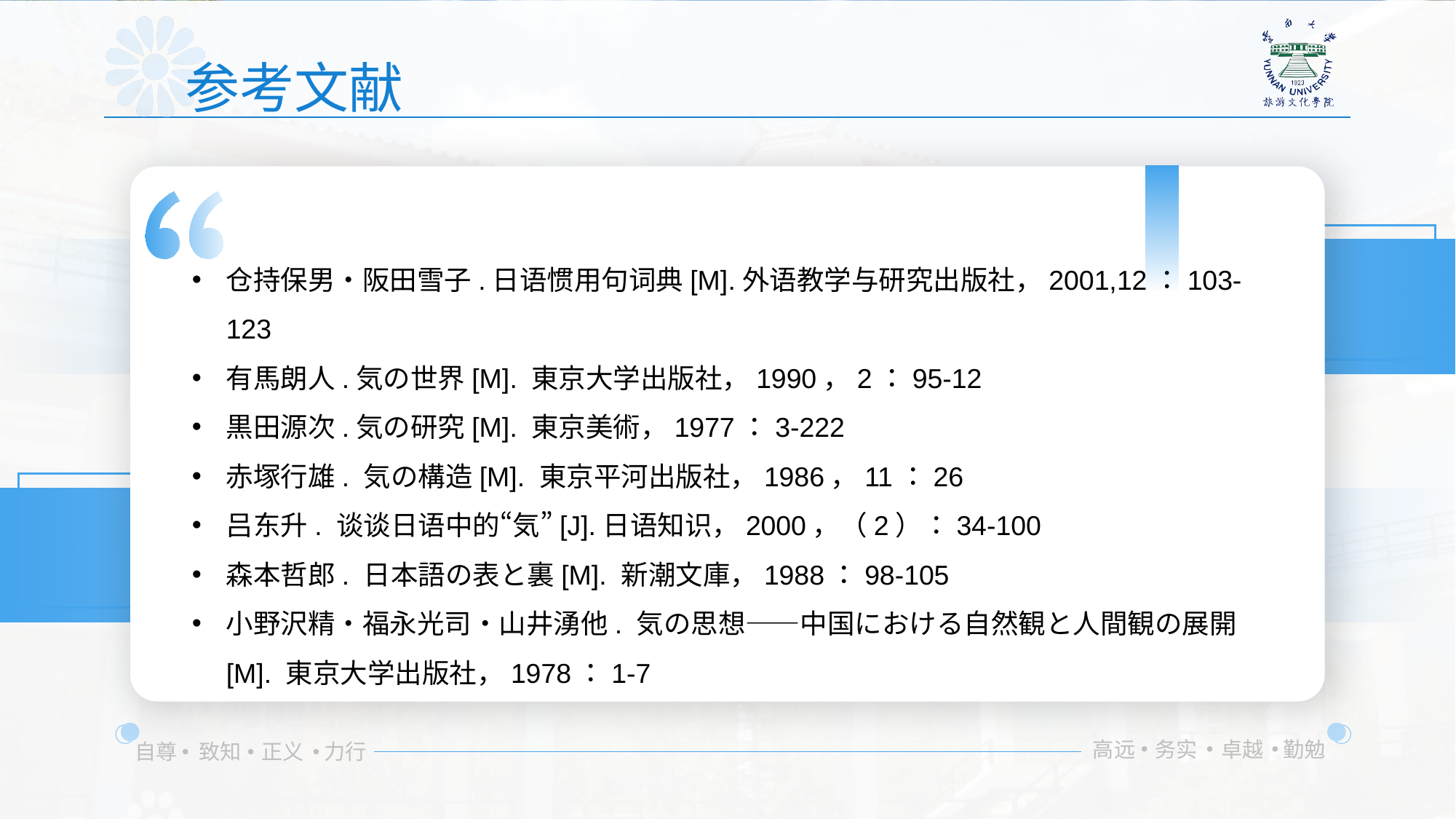

参考文献

仓持保男・阪田雪子.日语惯用句词典[M].外语教学与研究出版社，2001,12：103-123
有馬朗人.気の世界[M]. 東京大学出版社，1990，2：95-12
黒田源次.気の研究[M]. 東京美術，1977：3-222
赤塚行雄. 気の構造[M]. 東京平河出版社，1986，11：26
吕东升. 谈谈日语中的“気”[J].日语知识，2000，（2）：34-100
森本哲郎. 日本語の表と裏[M]. 新潮文庫，1988：98-105
小野沢精・福永光司・山井湧他. 気の思想――中国における自然観と人間観の展開[M]. 東京大学出版社，1978：1-7